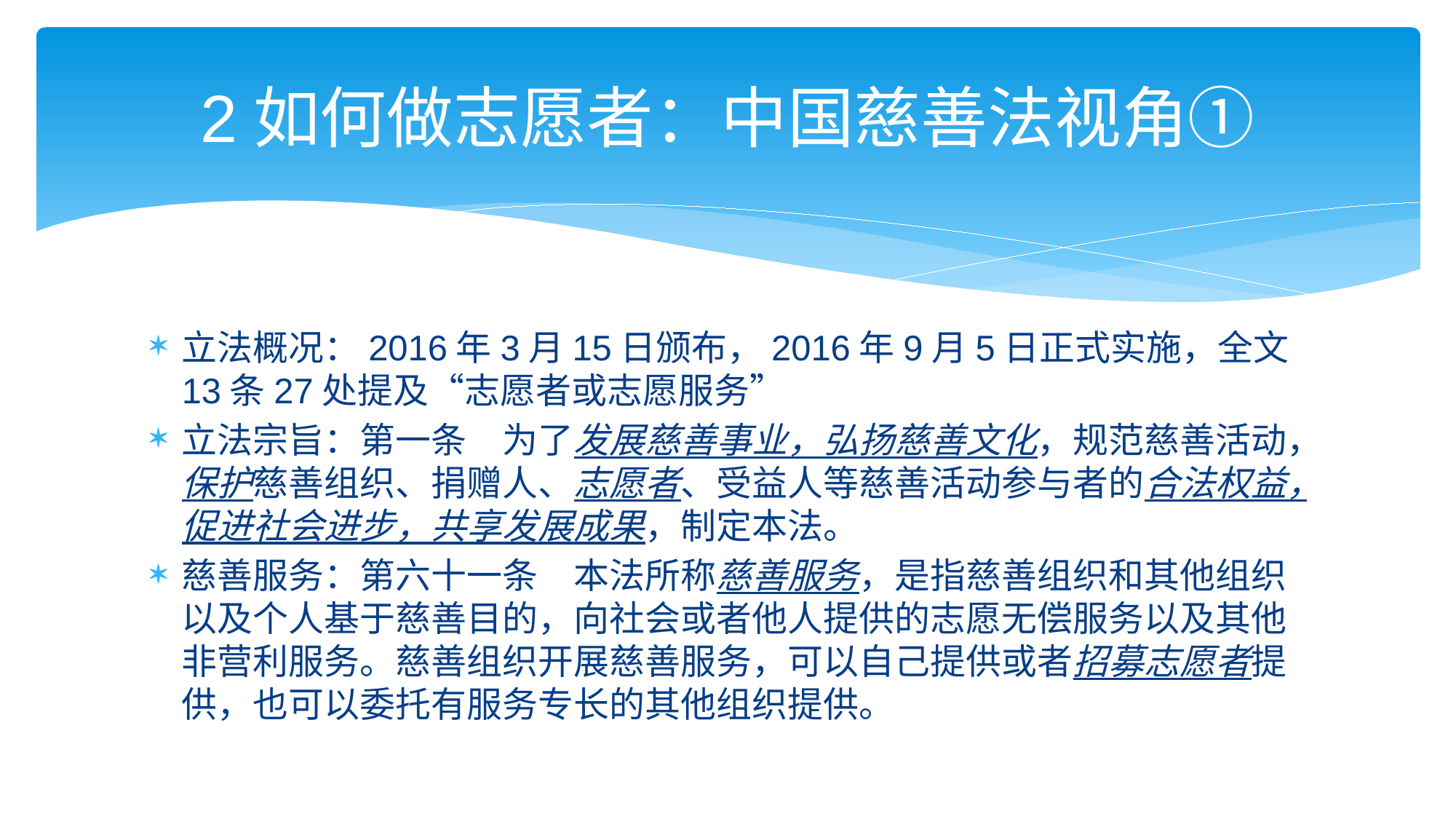

# 2如何做志愿者：中国慈善法视角①
立法概况：2016年3月15日颁布，2016年9月5日正式实施，全文13条27处提及“志愿者或志愿服务”
立法宗旨：第一条　为了发展慈善事业，弘扬慈善文化，规范慈善活动，保护慈善组织、捐赠人、志愿者、受益人等慈善活动参与者的合法权益，促进社会进步，共享发展成果，制定本法。
慈善服务：第六十一条　本法所称慈善服务，是指慈善组织和其他组织以及个人基于慈善目的，向社会或者他人提供的志愿无偿服务以及其他非营利服务。慈善组织开展慈善服务，可以自己提供或者招募志愿者提供，也可以委托有服务专长的其他组织提供。